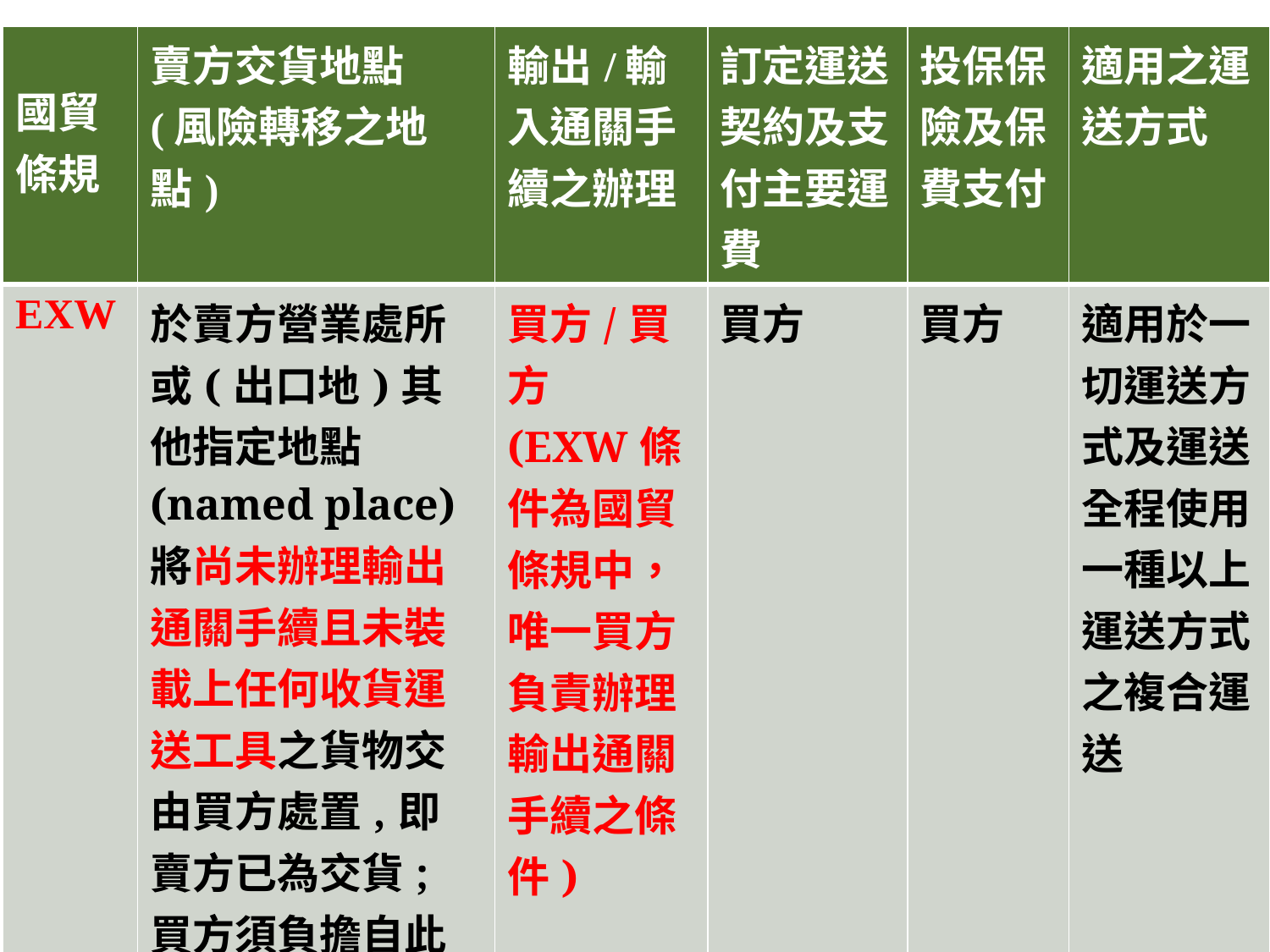

| 國貿條規 | 賣方交貨地點(風險轉移之地點) | 輸出/輸入通關手續之辦理 | 訂定運送契約及支付主要運費 | 投保保險及保費支付 | 適用之運送方式 |
| --- | --- | --- | --- | --- | --- |
| EXW | 於賣方營業處所或(出口地)其他指定地點(named place)將尚未辦理輸出通關手續且未裝載上任何收貨運送工具之貨物交由買方處置,即賣方已為交貨;買方須負擔自此地點起所生之一切費用及風險. | 買方/買方 (EXW條件為國貿條規中，唯一買方負責辦理輸出通關手續之條件) | 買方 | 買方 | 適用於一切運送方式及運送全程使用一種以上運送方式之複合運送 |
122